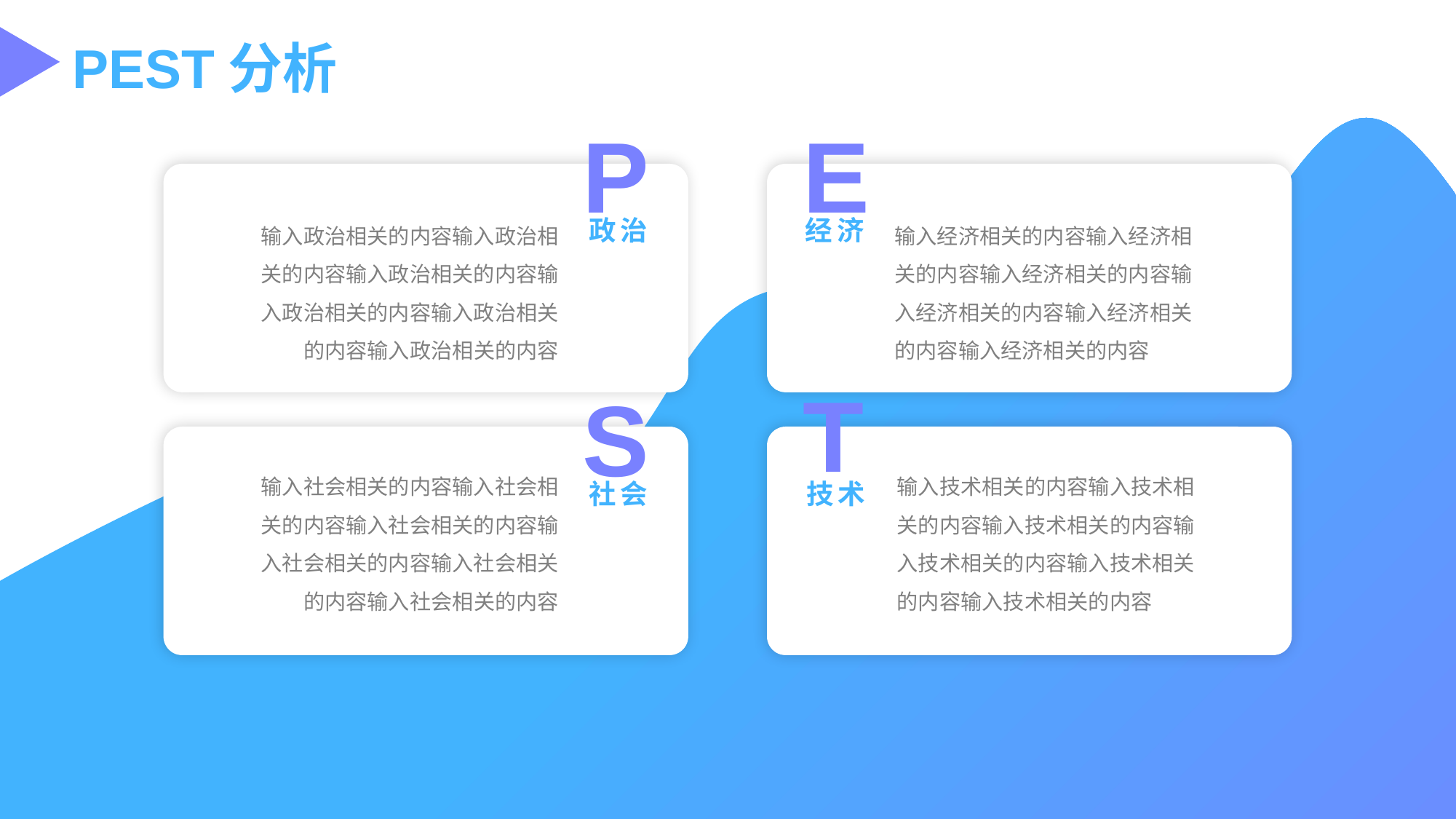

PEST分析

P

输入政治相关的内容输入政治相关的内容输入政治相关的内容输入政治相关的内容输入政治相关的内容输入政治相关的内容
政治
E

输入经济相关的内容输入经济相关的内容输入经济相关的内容输入经济相关的内容输入经济相关的内容输入经济相关的内容
经济
T

输入技术相关的内容输入技术相关的内容输入技术相关的内容输入技术相关的内容输入技术相关的内容输入技术相关的内容
技术
S

输入社会相关的内容输入社会相关的内容输入社会相关的内容输入社会相关的内容输入社会相关的内容输入社会相关的内容
社会